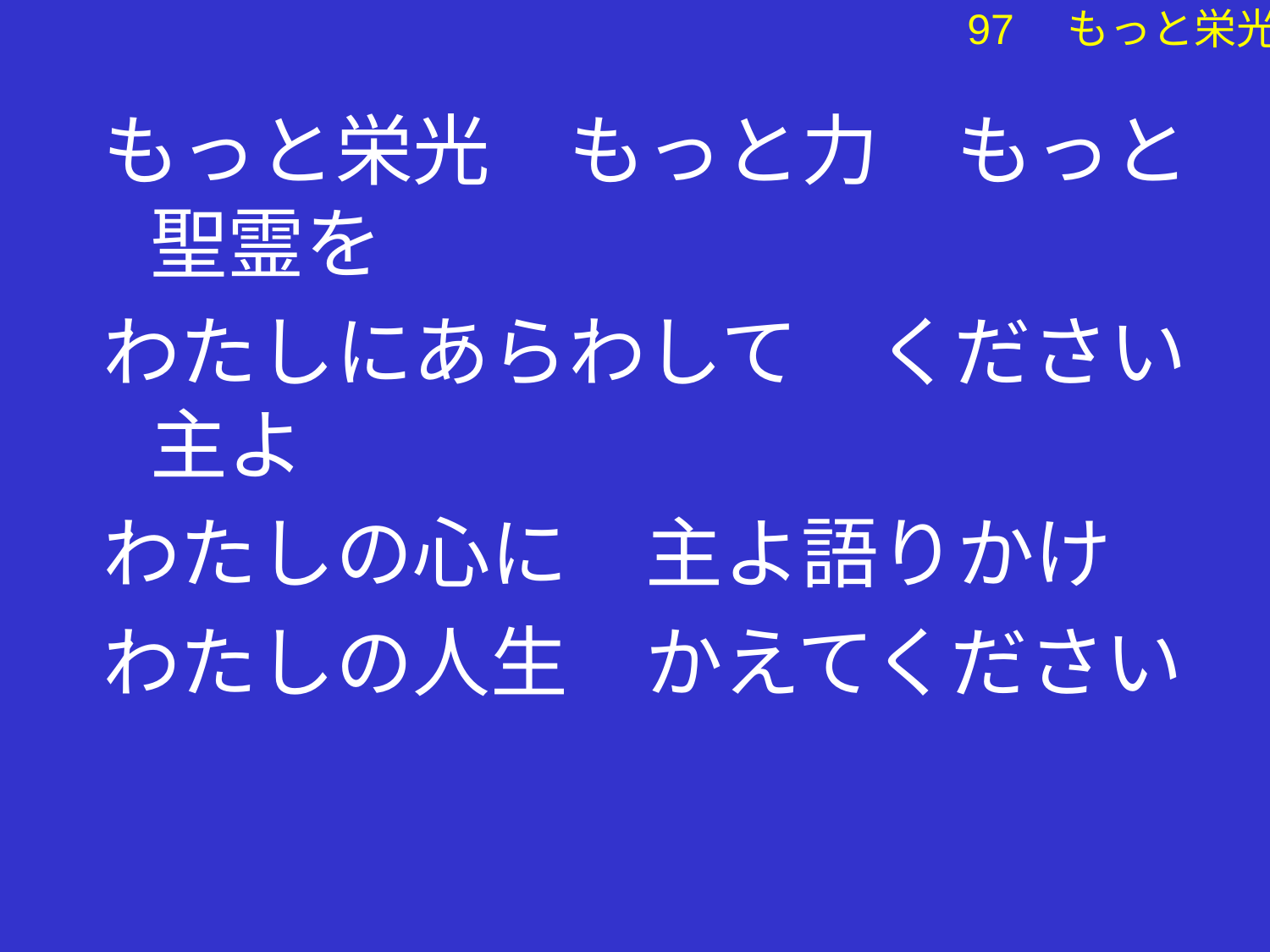

もっと栄光　もっと力　もっと聖霊を
わたしにあらわして　ください主よ
わたしの心に　主よ語りかけ
わたしの人生　かえてください

# 97　もっと栄光